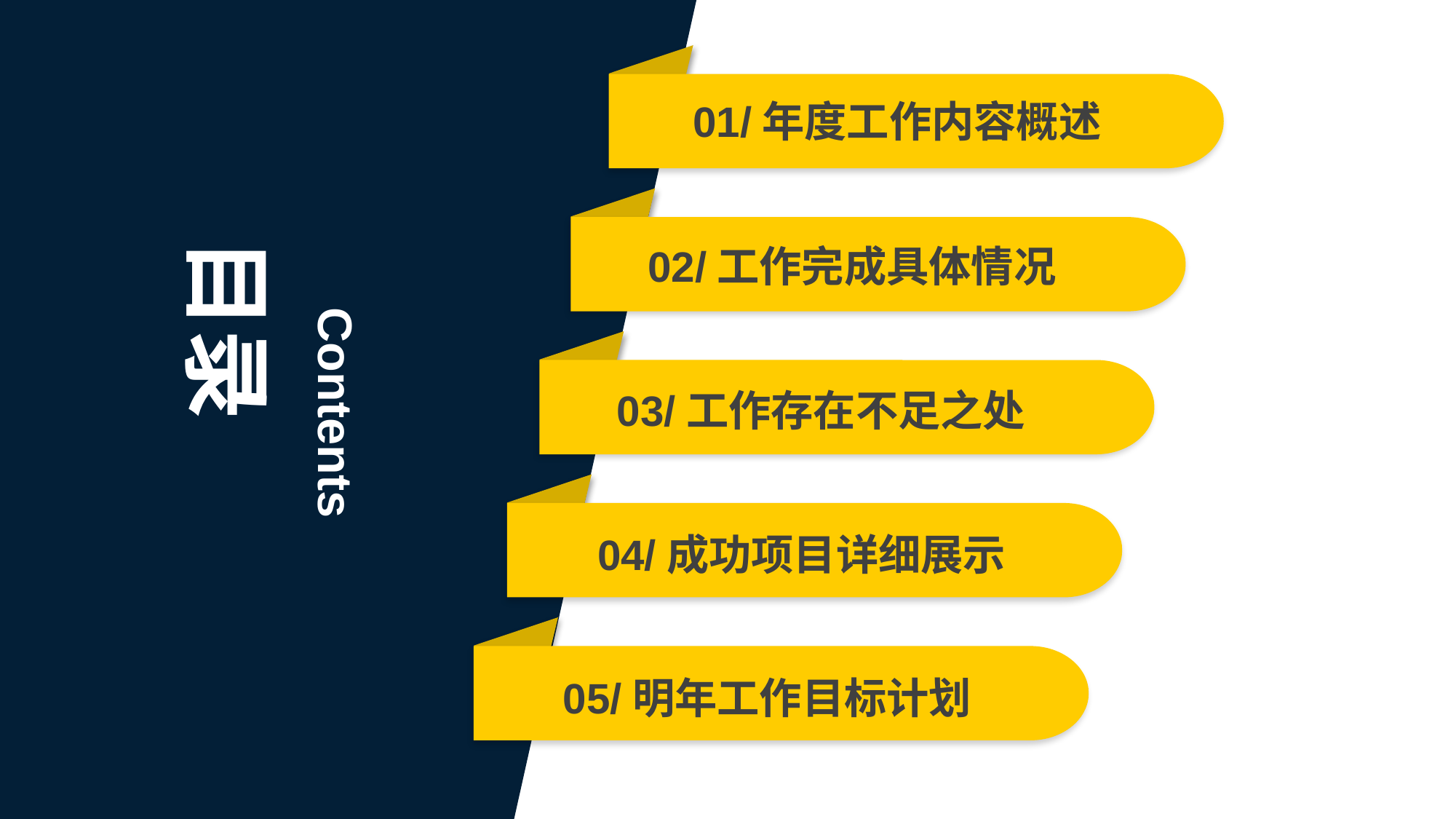

01/年度工作内容概述

02/工作完成具体情况
目录
Contents

03/工作存在不足之处

04/成功项目详细展示

05/明年工作目标计划